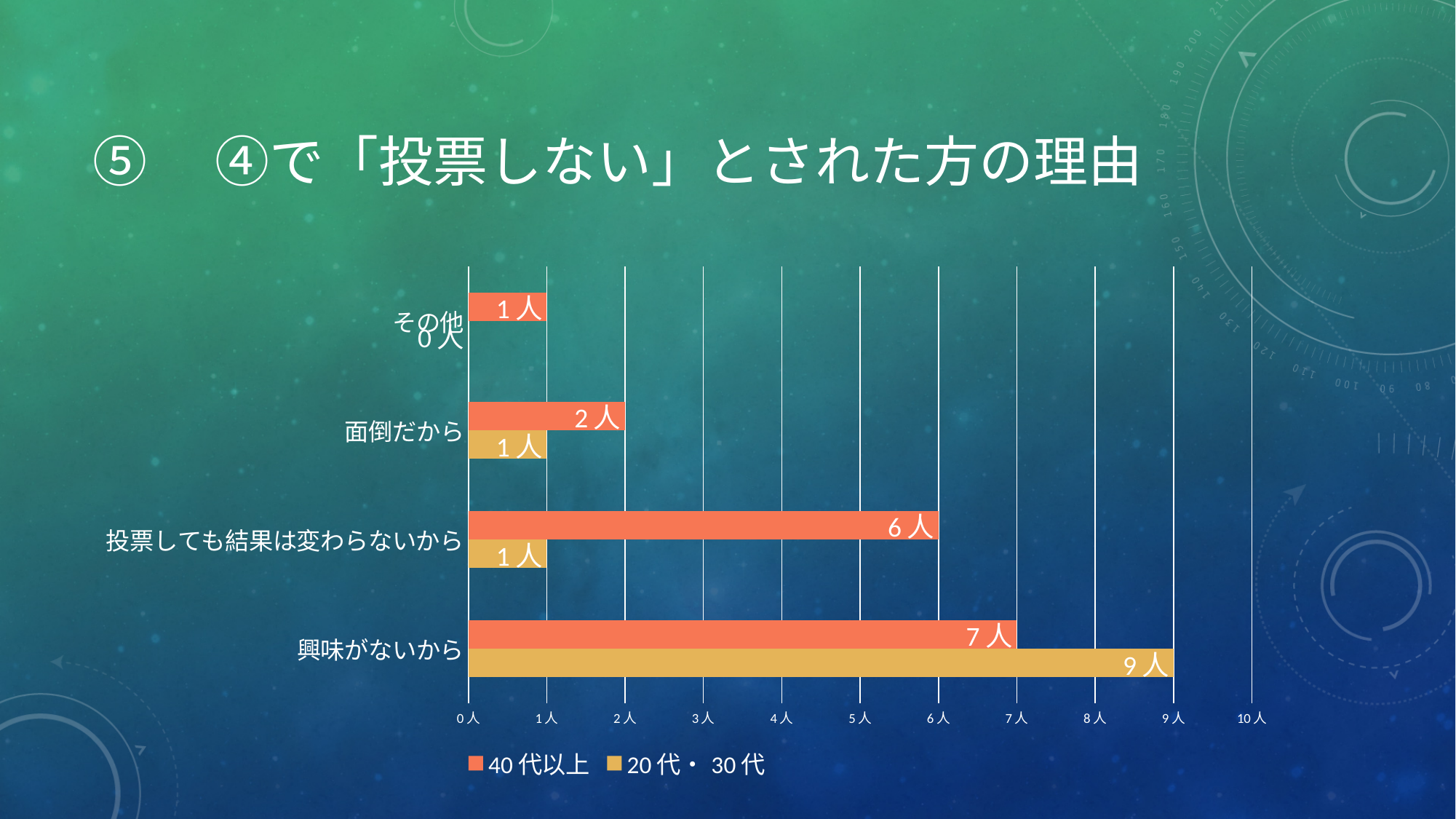

# ⑤　④で「投票しない」とされた方の理由

### Chart

| Category | 20代・30代 | 40代以上 |
|---|---|---|
| 興味がないから | 9.0 | 7.0 |
| 投票しても結果は変わらないから | 1.0 | 6.0 |
| 面倒だから | 1.0 | 2.0 |
| その他 | 0.0 | 1.0 |